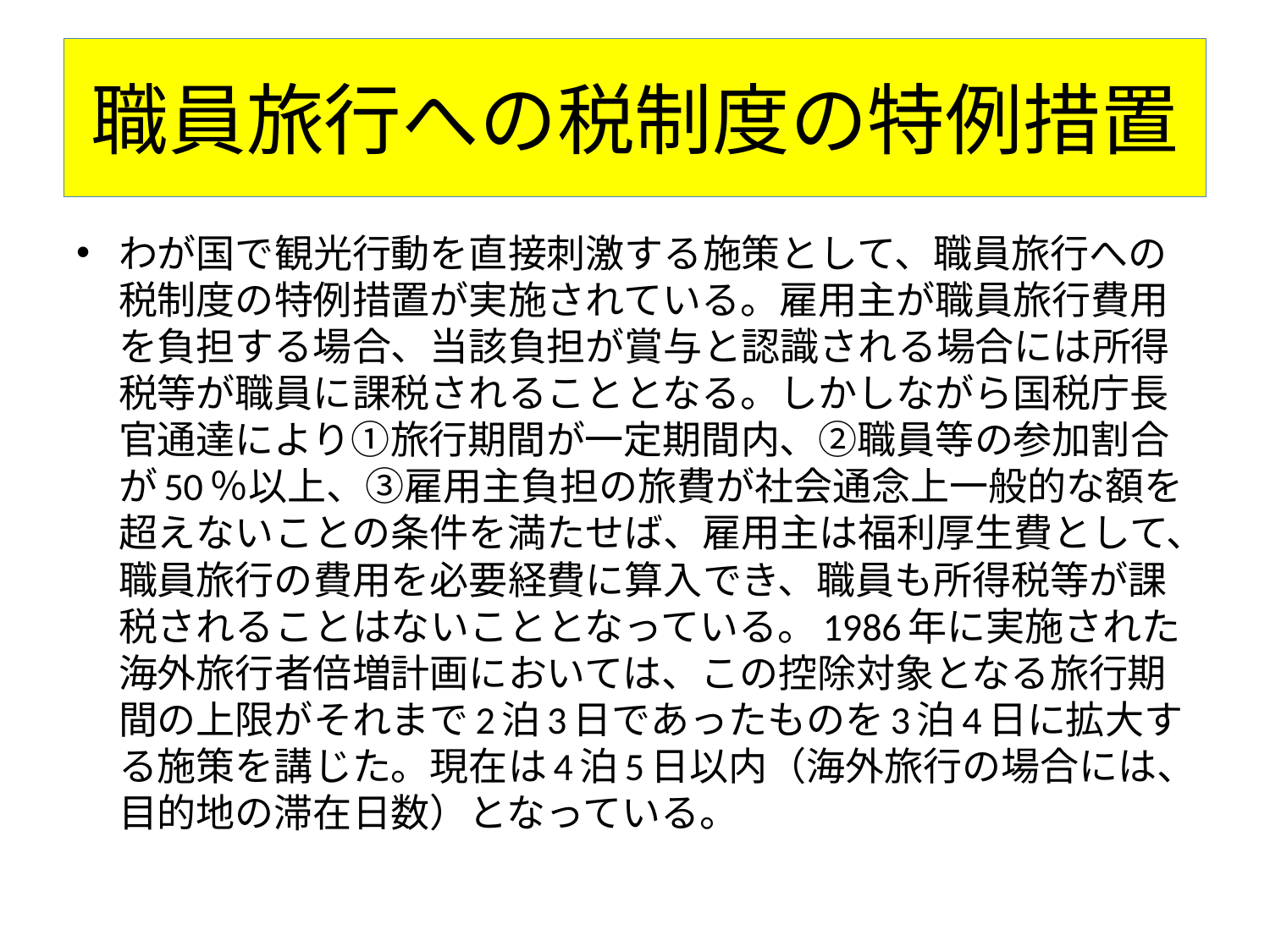

# 職員旅行への税制度の特例措置
わが国で観光行動を直接刺激する施策として、職員旅行への税制度の特例措置が実施されている。雇用主が職員旅行費用を負担する場合、当該負担が賞与と認識される場合には所得税等が職員に課税されることとなる。しかしながら国税庁長官通達により①旅行期間が一定期間内、②職員等の参加割合が50％以上、③雇用主負担の旅費が社会通念上一般的な額を超えないことの条件を満たせば、雇用主は福利厚生費として、職員旅行の費用を必要経費に算入でき、職員も所得税等が課税されることはないこととなっている。1986年に実施された海外旅行者倍増計画においては、この控除対象となる旅行期間の上限がそれまで2泊3日であったものを3泊4日に拡大する施策を講じた。現在は4泊5日以内（海外旅行の場合には、目的地の滞在日数）となっている。